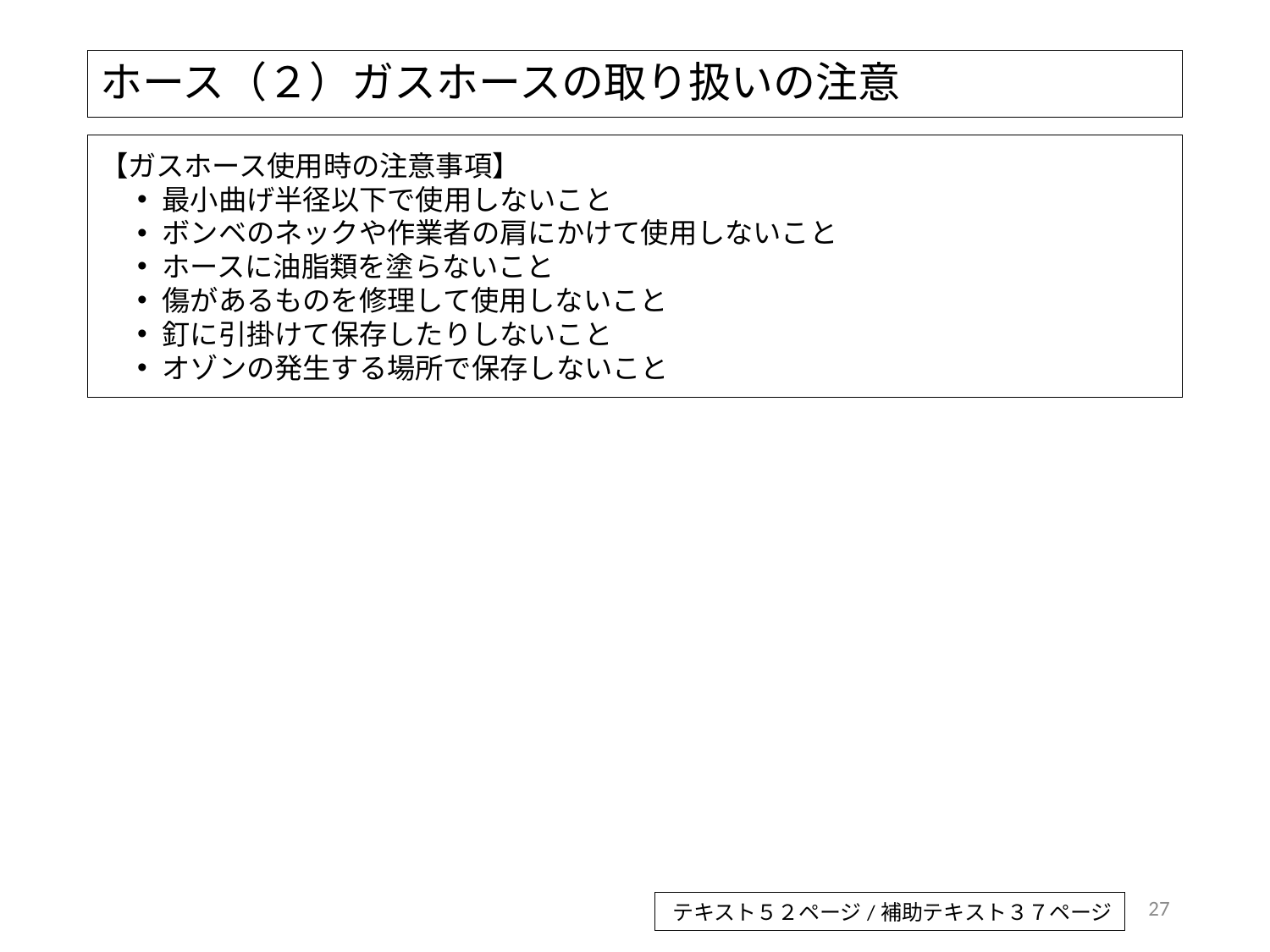

# ホース（２）ガスホースの取り扱いの注意
【ガスホース使用時の注意事項】
最小曲げ半径以下で使用しないこと
ボンベのネックや作業者の肩にかけて使用しないこと
ホースに油脂類を塗らないこと
傷があるものを修理して使用しないこと
釘に引掛けて保存したりしないこと
オゾンの発生する場所で保存しないこと
27
テキスト５２ページ/補助テキスト３７ページ